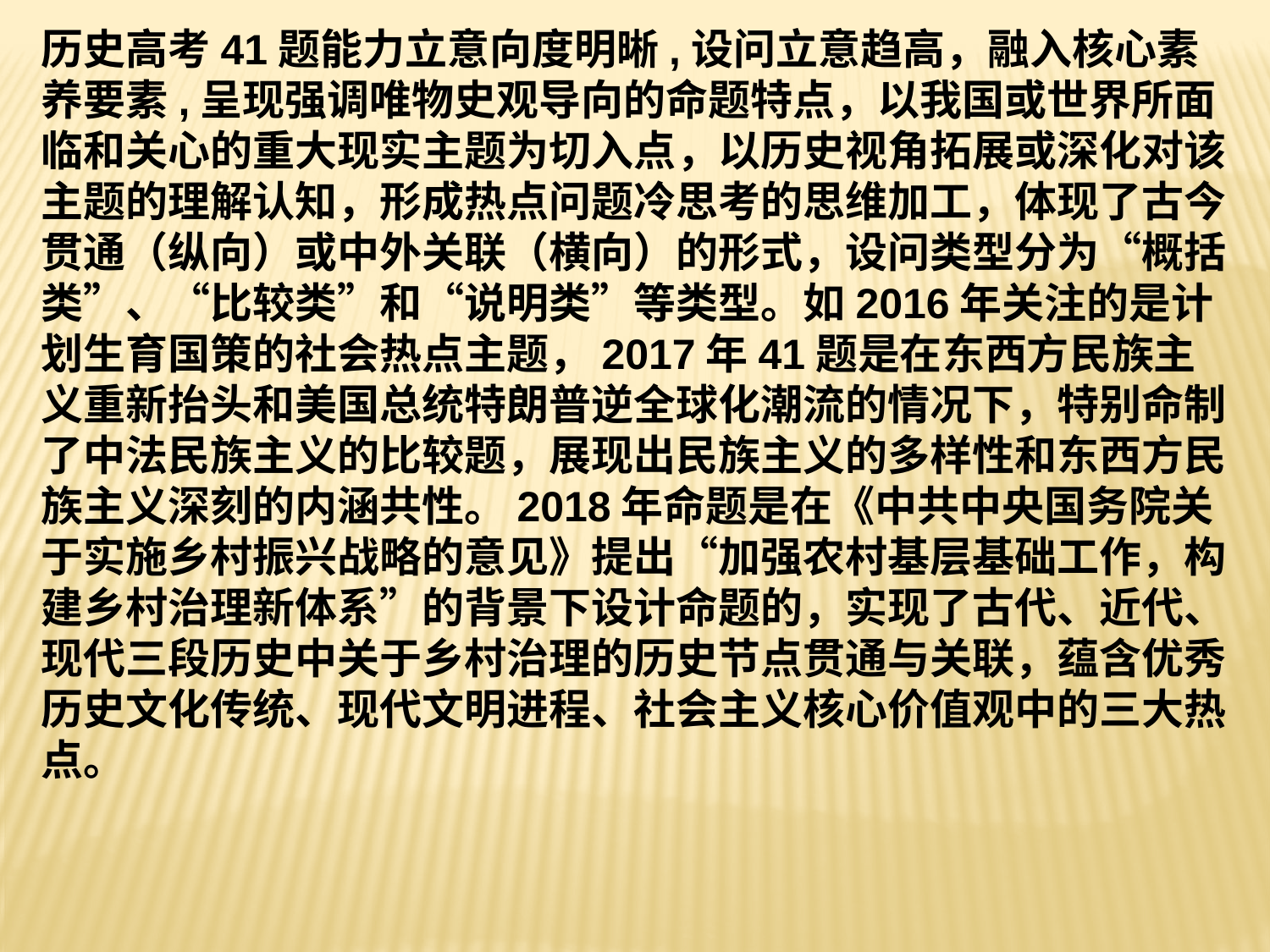

历史高考41题能力立意向度明晰,设问立意趋高，融入核心素养要素,呈现强调唯物史观导向的命题特点，以我国或世界所面临和关心的重大现实主题为切入点，以历史视角拓展或深化对该主题的理解认知，形成热点问题冷思考的思维加工，体现了古今贯通（纵向）或中外关联（横向）的形式，设问类型分为“概括类”、“比较类”和“说明类”等类型。如2016年关注的是计划生育国策的社会热点主题，2017年41题是在东西方民族主义重新抬头和美国总统特朗普逆全球化潮流的情况下，特别命制了中法民族主义的比较题，展现出民族主义的多样性和东西方民族主义深刻的内涵共性。2018年命题是在《中共中央国务院关于实施乡村振兴战略的意见》提出“加强农村基层基础工作，构建乡村治理新体系”的背景下设计命题的，实现了古代、近代、现代三段历史中关于乡村治理的历史节点贯通与关联，蕴含优秀历史文化传统、现代文明进程、社会主义核心价值观中的三大热点。